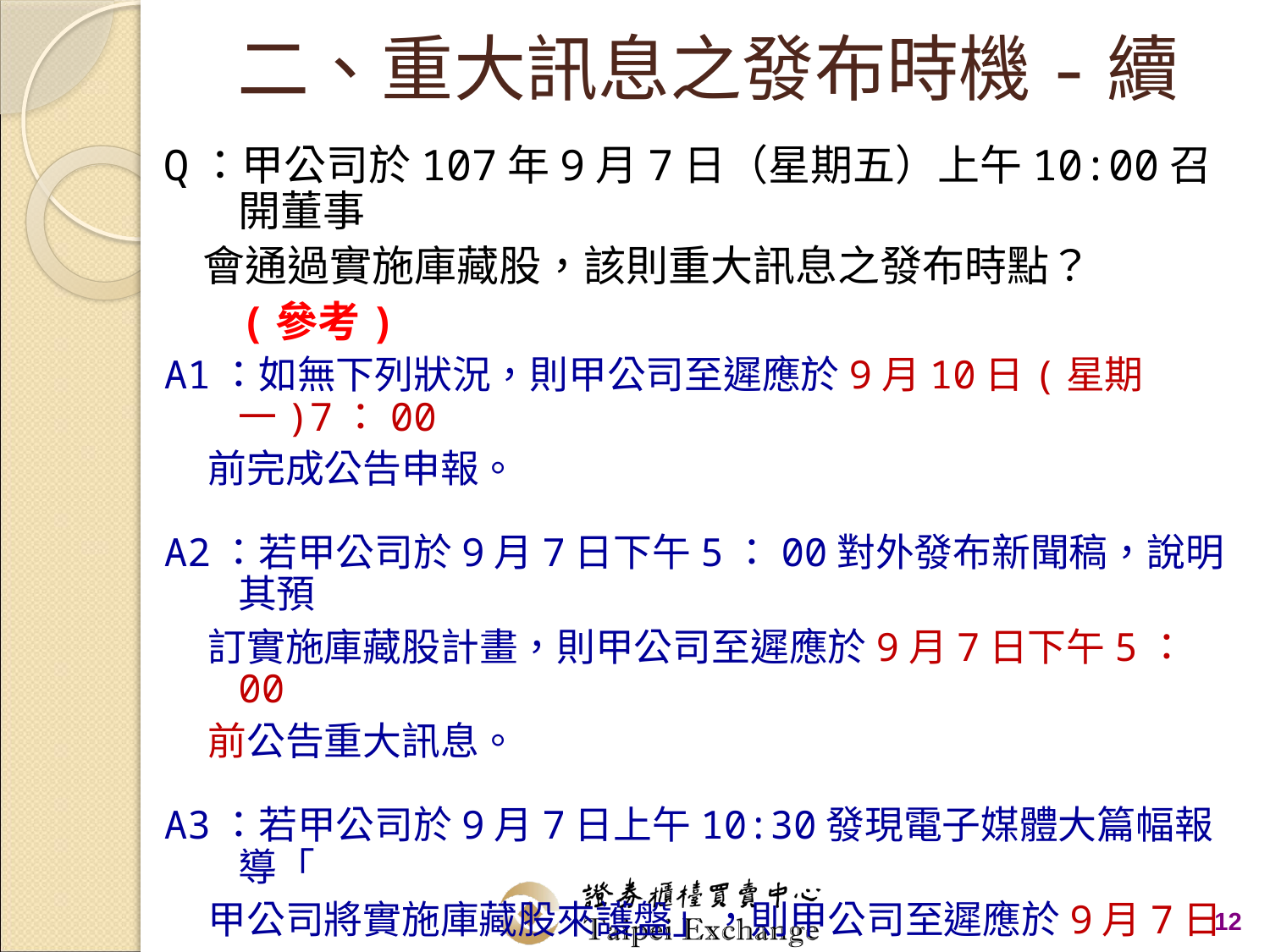

# 二、重大訊息之發布時機-續
Q：甲公司於107年9月7日（星期五）上午10:00召開董事
   會通過實施庫藏股，該則重大訊息之發布時點？
   (參考)
A1：如無下列狀況，則甲公司至遲應於9月10日(星期一)7：00
    前完成公告申報。
A2：若甲公司於9月7日下午5：00對外發布新聞稿，說明其預
    訂實施庫藏股計畫，則甲公司至遲應於9月7日下午5：00
    前公告重大訊息。
A3：若甲公司於9月7日上午10:30發現電子媒體大篇幅報導「
    甲公司將實施庫藏股來護盤」，則甲公司至遲應於9月7日
    中午12：30前公告重大訊息。
12